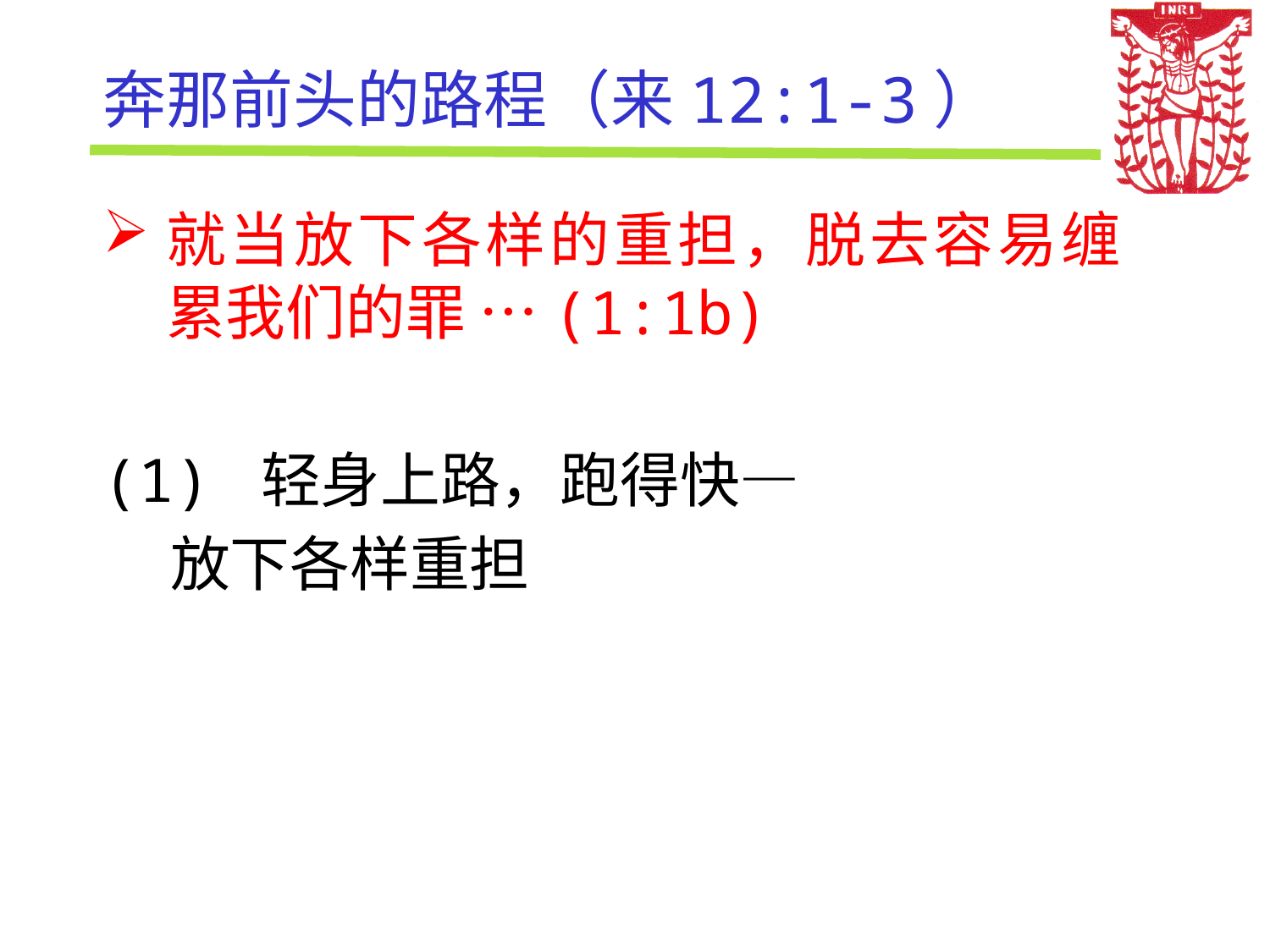

# 奔那前头的路程（来12:1-3）
就当放下各样的重担，脱去容易缠累我们的罪 …(1:1b)

(1) 轻身上路，跑得快—
    放下各样重担